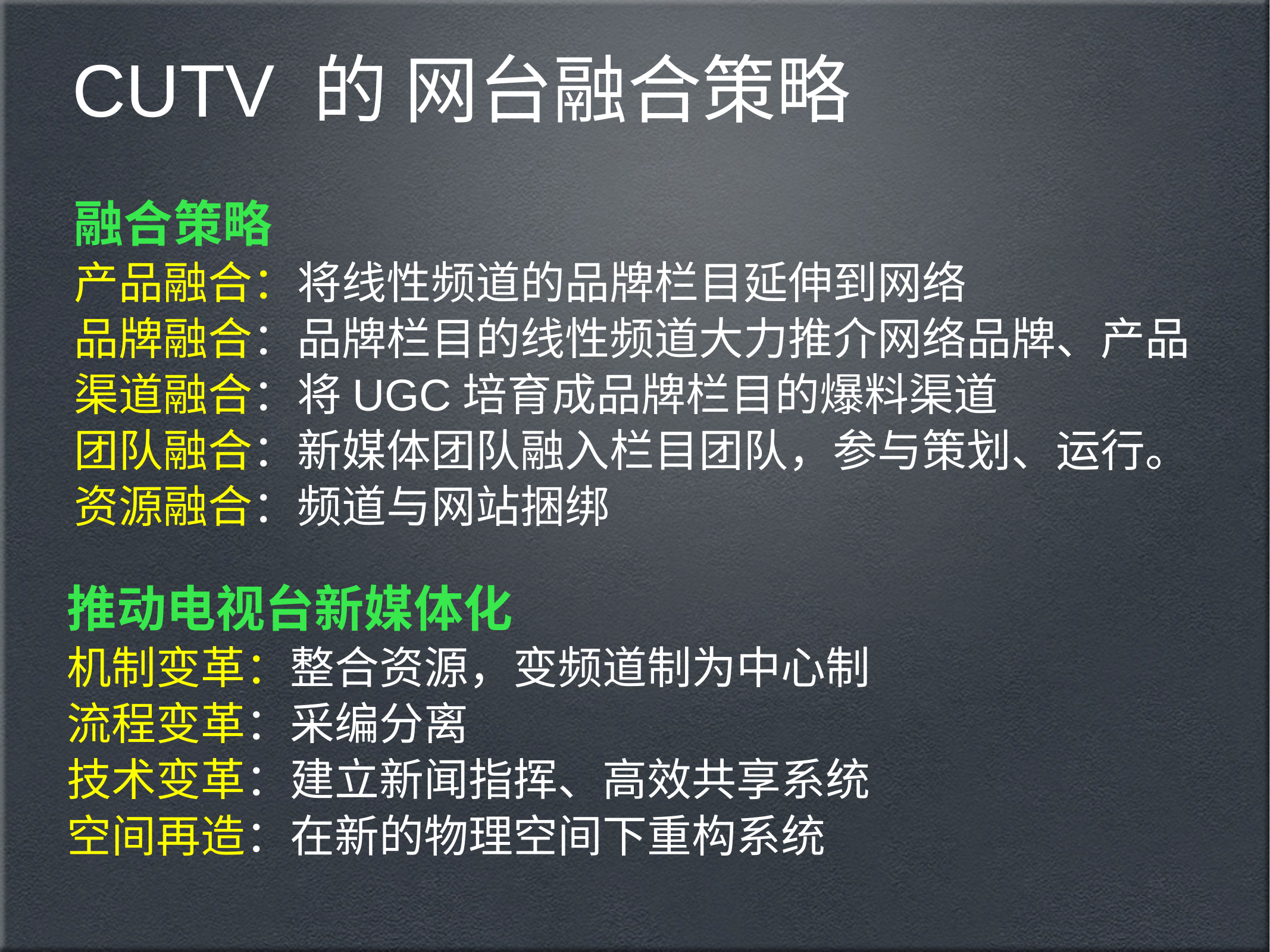

# CUTV 的 网台融合策略
融合策略
产品融合：将线性频道的品牌栏目延伸到网络
品牌融合：品牌栏目的线性频道大力推介网络品牌、产品
渠道融合：将UGC培育成品牌栏目的爆料渠道
团队融合：新媒体团队融入栏目团队，参与策划、运行。
资源融合：频道与网站捆绑

推动电视台新媒体化
机制变革：整合资源，变频道制为中心制
流程变革：采编分离
技术变革：建立新闻指挥、高效共享系统
空间再造：在新的物理空间下重构系统